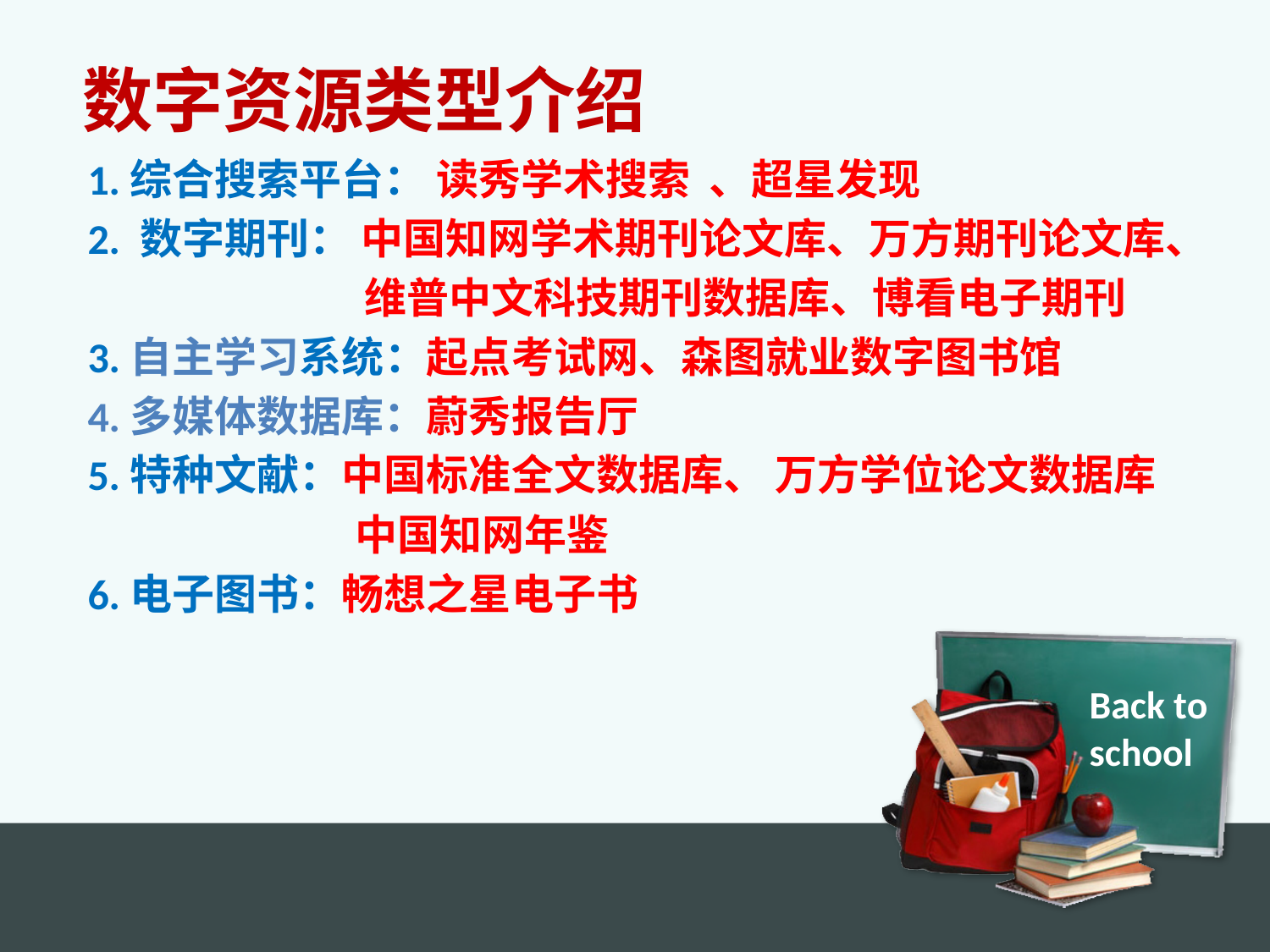

数字资源类型介绍
1.综合搜索平台： 读秀学术搜索  、超星发现
2. 数字期刊： 中国知网学术期刊论文库、万方期刊论文库、
                            维普中文科技期刊数据库、博看电子期刊
3.自主学习系统：起点考试网、森图就业数字图书馆
4.多媒体数据库：蔚秀报告厅
5.特种文献：中国标准全文数据库、 万方学位论文数据库
                           中国知网年鉴
6.电子图书：畅想之星电子书

Back to
school